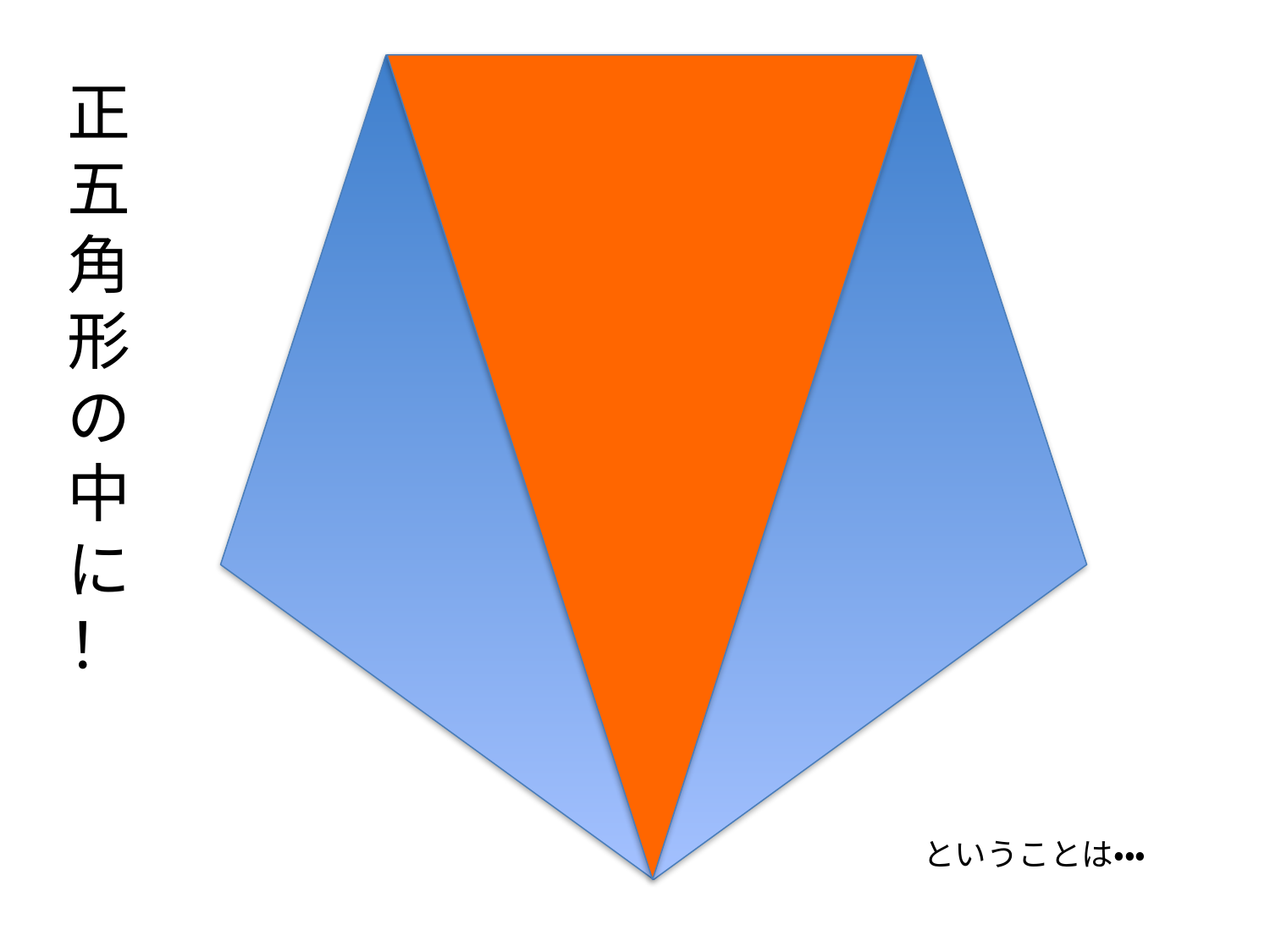

正
五
角
形
の
中
に
！
ということは・・・